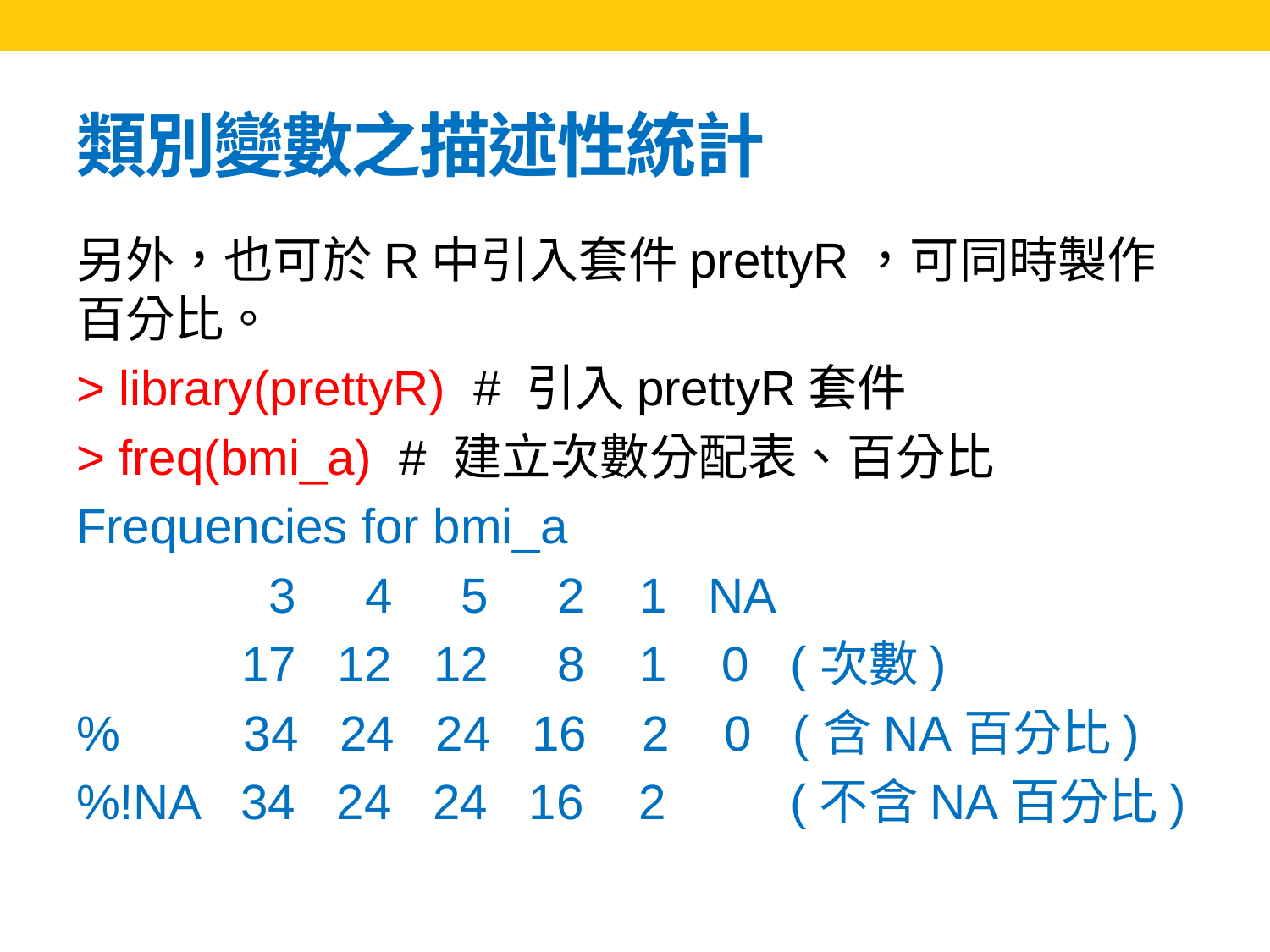

# 類別變數之描述性統計
另外，也可於R中引入套件prettyR，可同時製作百分比。
> library(prettyR)  # 引入prettyR套件
> freq(bmi_a)  # 建立次數分配表、百分比
Frequencies for bmi_a
              3     4     5     2    1   NA
            17   12   12     8    1    0   (次數)
%         34   24   24   16    2    0   (含NA百分比)
%!NA   34   24   24   16    2         (不含NA百分比)